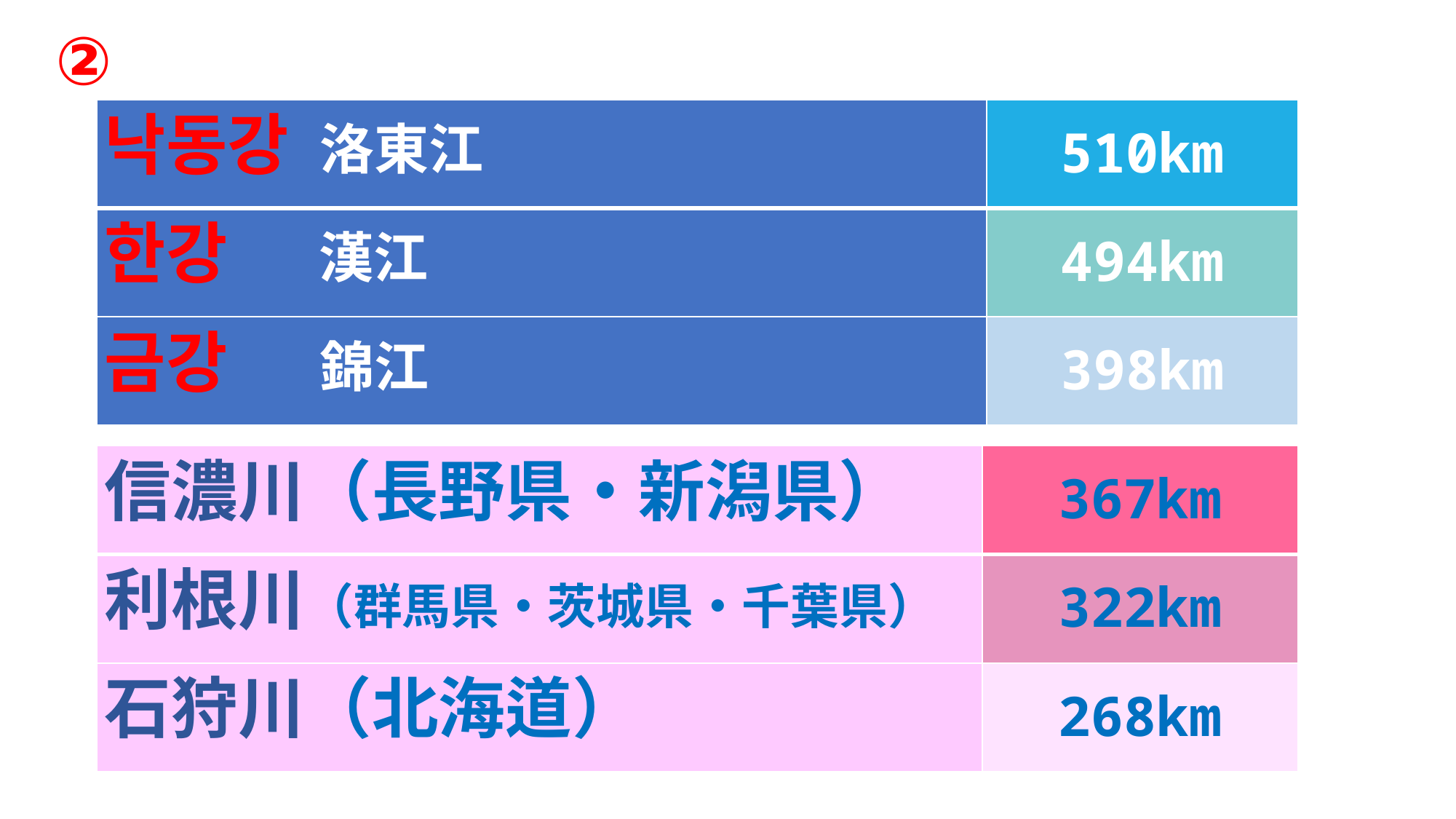

# ②
| 낙동강 洛東江 | 510km |
| --- | --- |
| 한강 漢江 | 494km |
| 금강 錦江 | 398km |
| 信濃川（長野県・新潟県） | 367km |
| --- | --- |
| 利根川（群馬県・茨城県・千葉県） | 322km |
| 石狩川（北海道） | 268km |